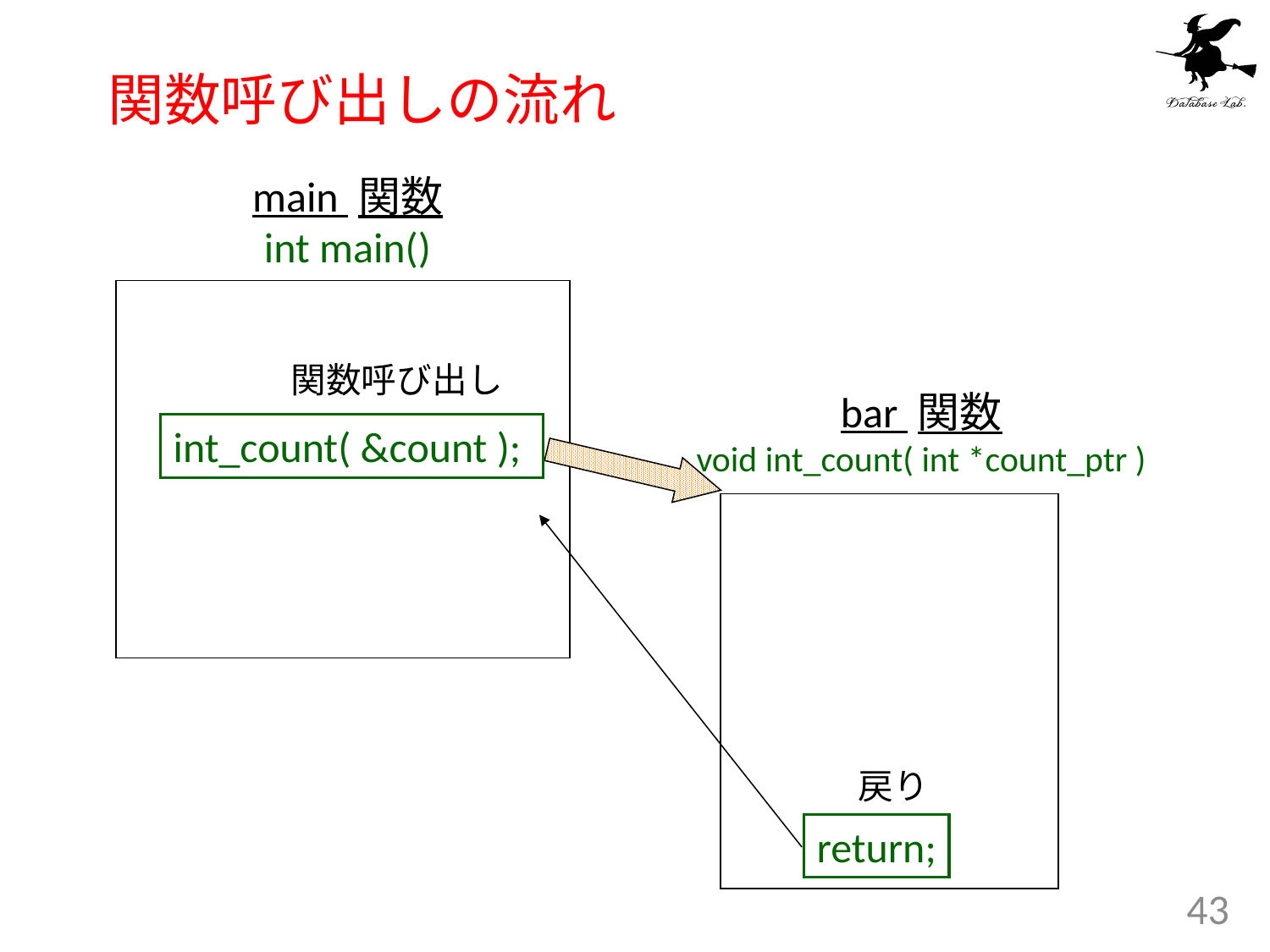

# 関数呼び出しの流れ
main 関数
int main()

関数呼び出し
bar 関数
void int_count( int *count_ptr )
int_count( &count );

戻り
return;
43